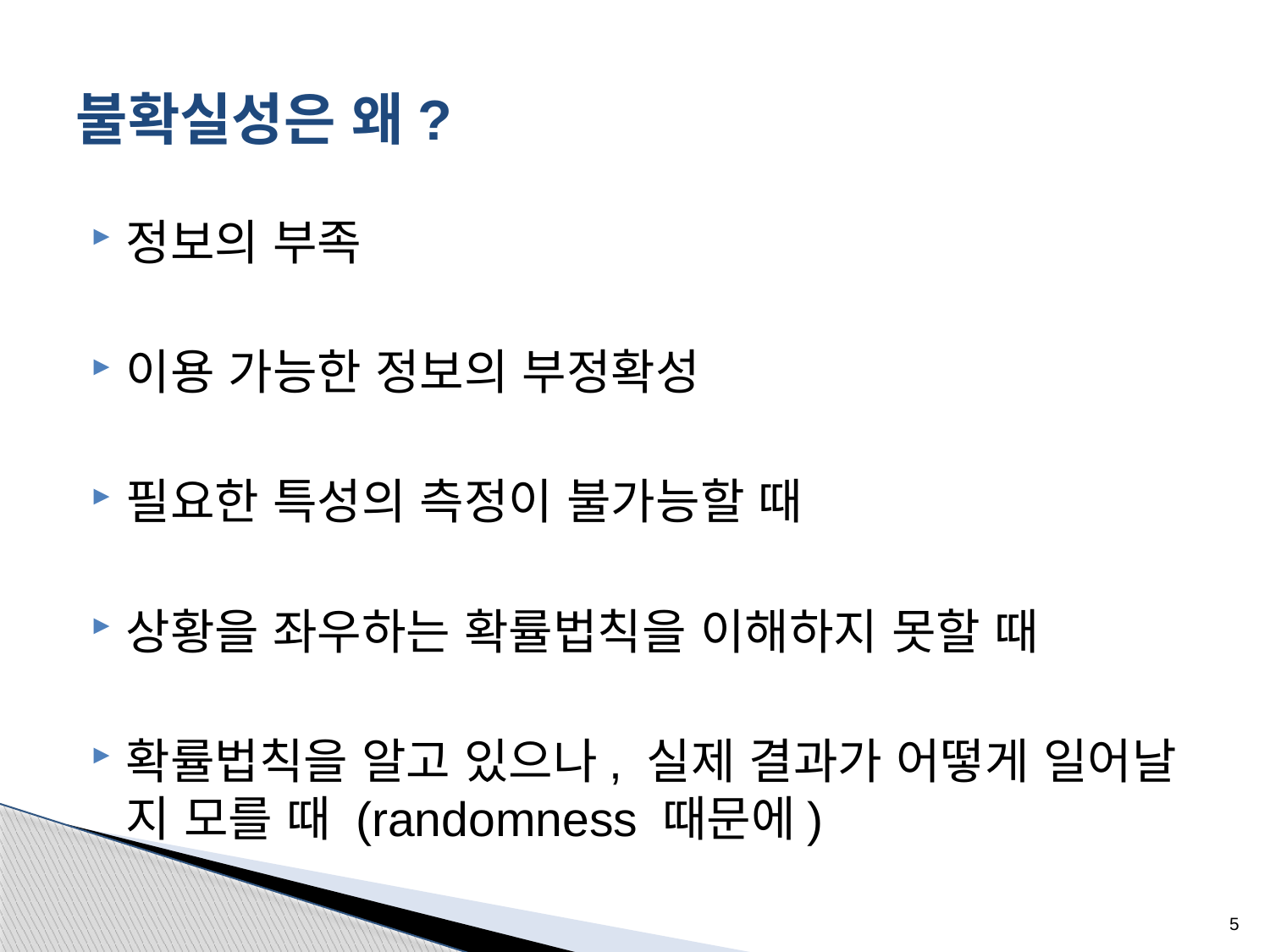

# 불확실성은 왜?
정보의 부족

이용 가능한 정보의 부정확성

필요한 특성의 측정이 불가능할 때

상황을 좌우하는 확률법칙을 이해하지 못할 때

확률법칙을 알고 있으나, 실제 결과가 어떻게 일어날 지 모를 때 (randomness 때문에)
5